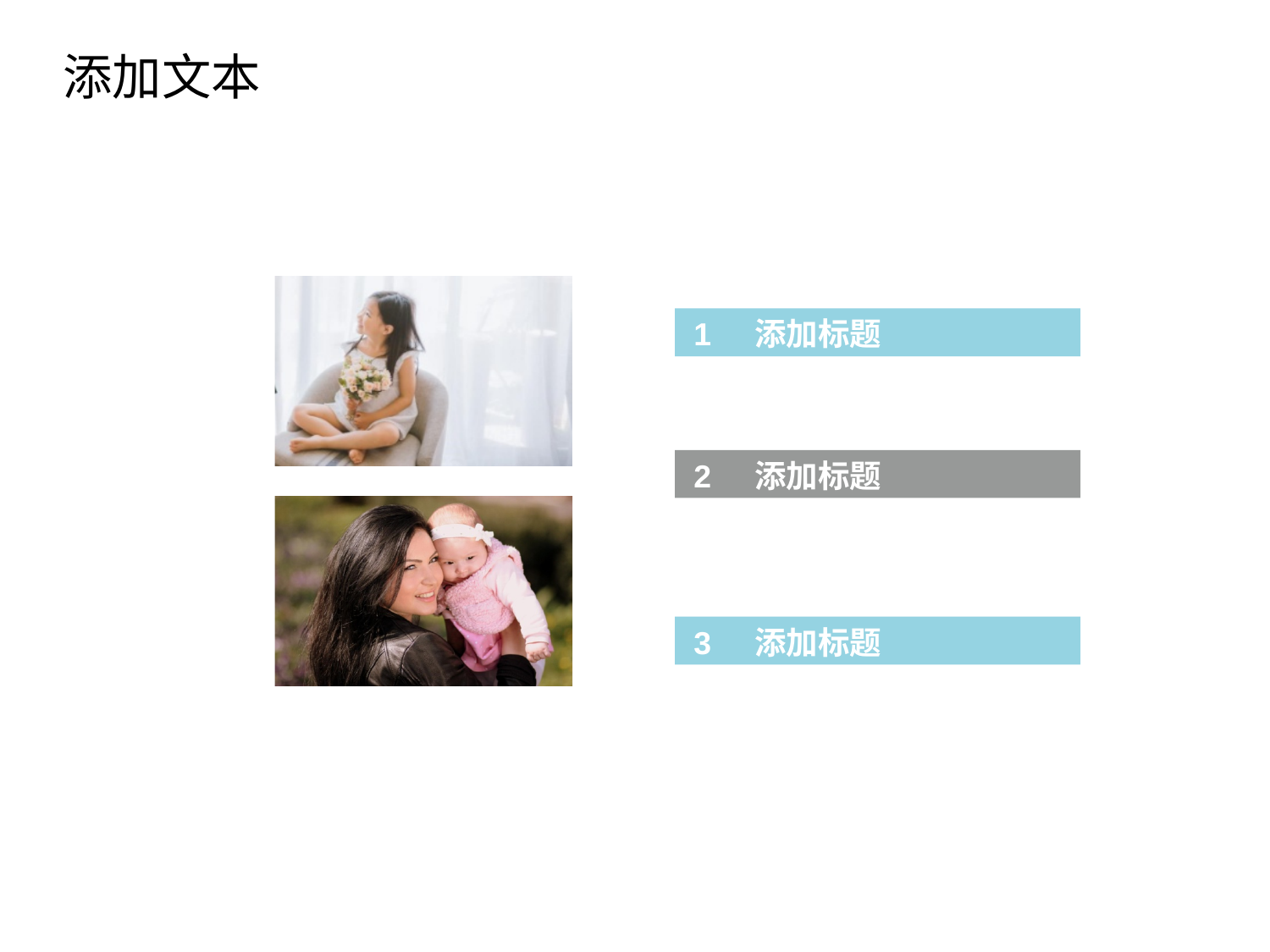

添加文本
点击添加文本

1    添加标题

点击添加文本
2    添加标题

点击添加文本
3    添加标题

点击添加文本